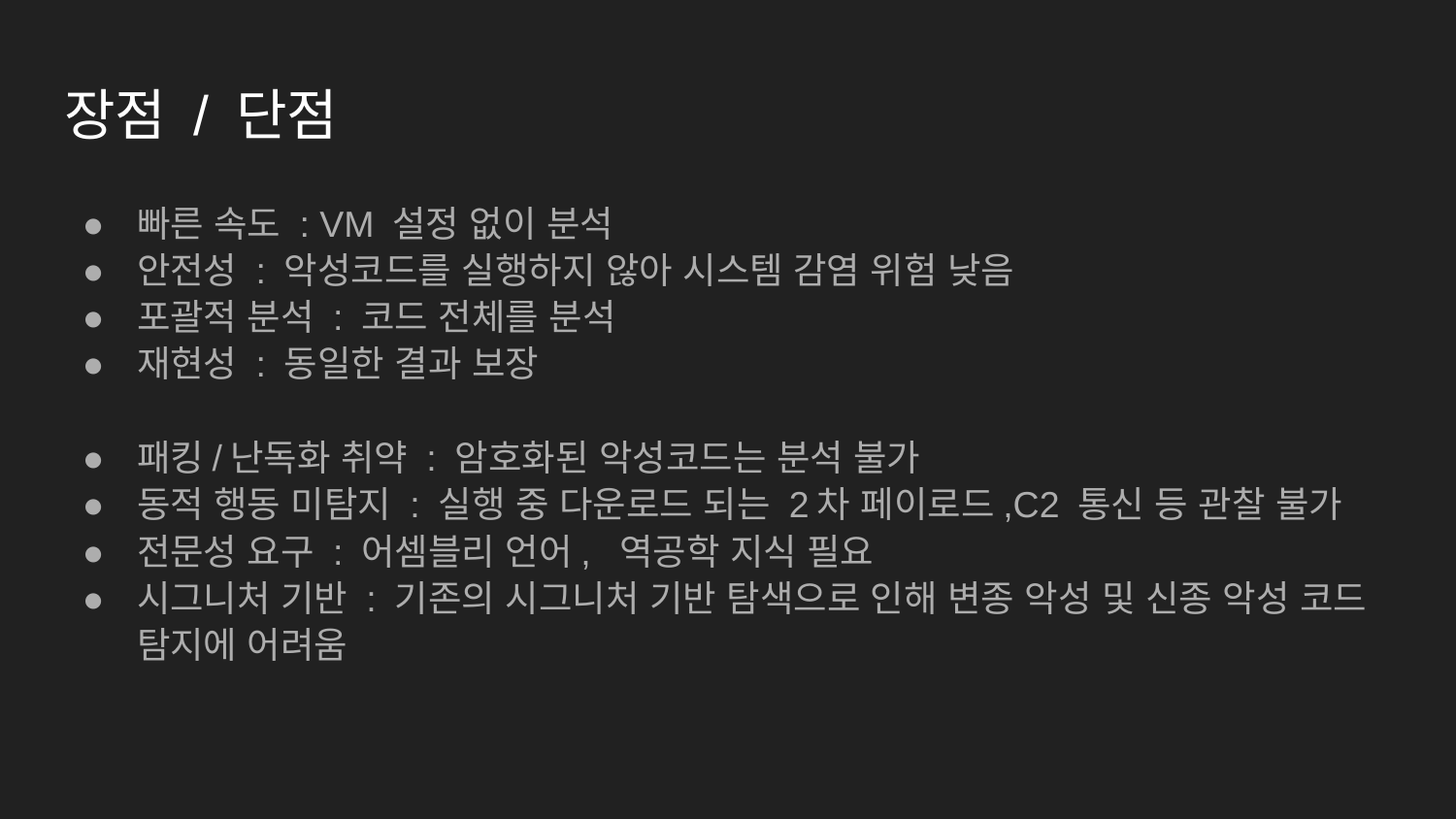

# 장점 / 단점
빠른 속도 : VM 설정 없이 분석
안전성 : 악성코드를 실행하지 않아 시스템 감염 위험 낮음
포괄적 분석 : 코드 전체를 분석
재현성 : 동일한 결과 보장
패킹/난독화 취약 : 암호화된 악성코드는 분석 불가
동적 행동 미탐지 : 실행 중 다운로드 되는 2차 페이로드,C2 통신 등 관찰 불가
전문성 요구 : 어셈블리 언어,  역공학 지식 필요
시그니처 기반 : 기존의 시그니처 기반 탐색으로 인해 변종 악성 및 신종 악성 코드 탐지에 어려움